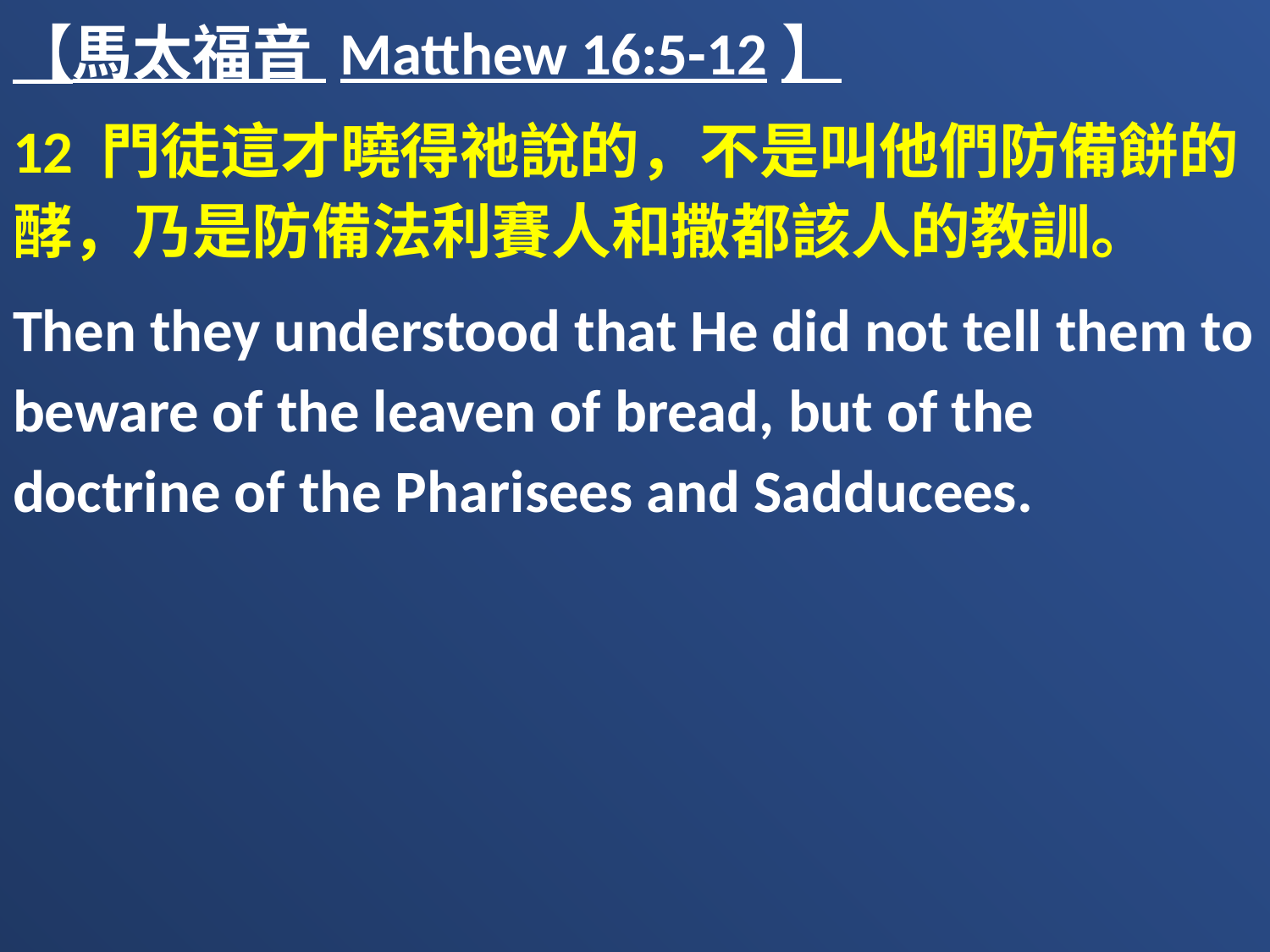

【馬太福音 Matthew 16:5-12】
12 門徒這才曉得祂說的，不是叫他們防備餅的酵，乃是防備法利賽人和撒都該人的教訓。
Then they understood that He did not tell them to beware of the leaven of bread, but of the doctrine of the Pharisees and Sadducees.